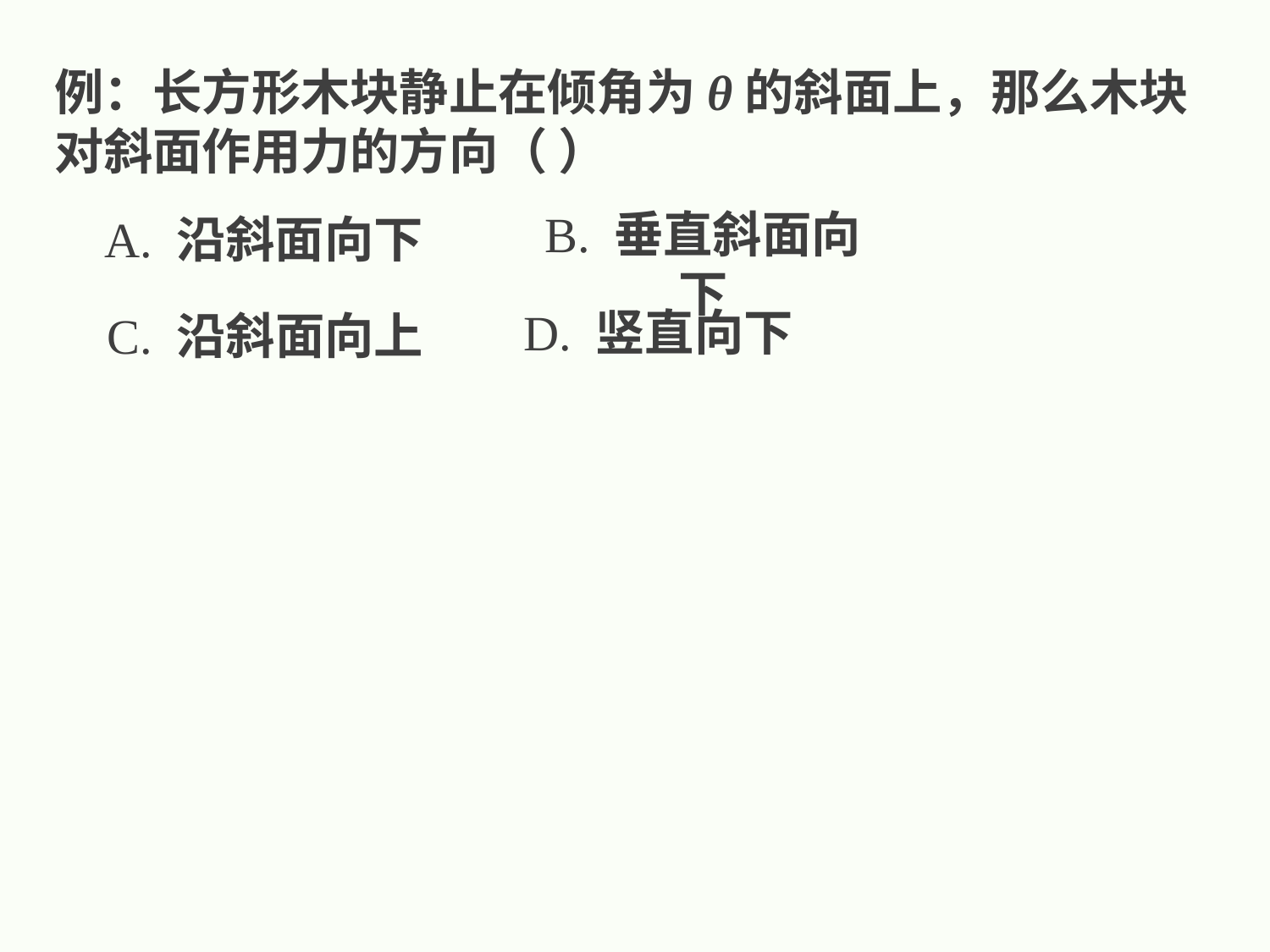

例：长方形木块静止在倾角为θ的斜面上，那么木块对斜面作用力的方向（ ）
B. 垂直斜面向下
A. 沿斜面向下
D. 竖直向下
C. 沿斜面向上